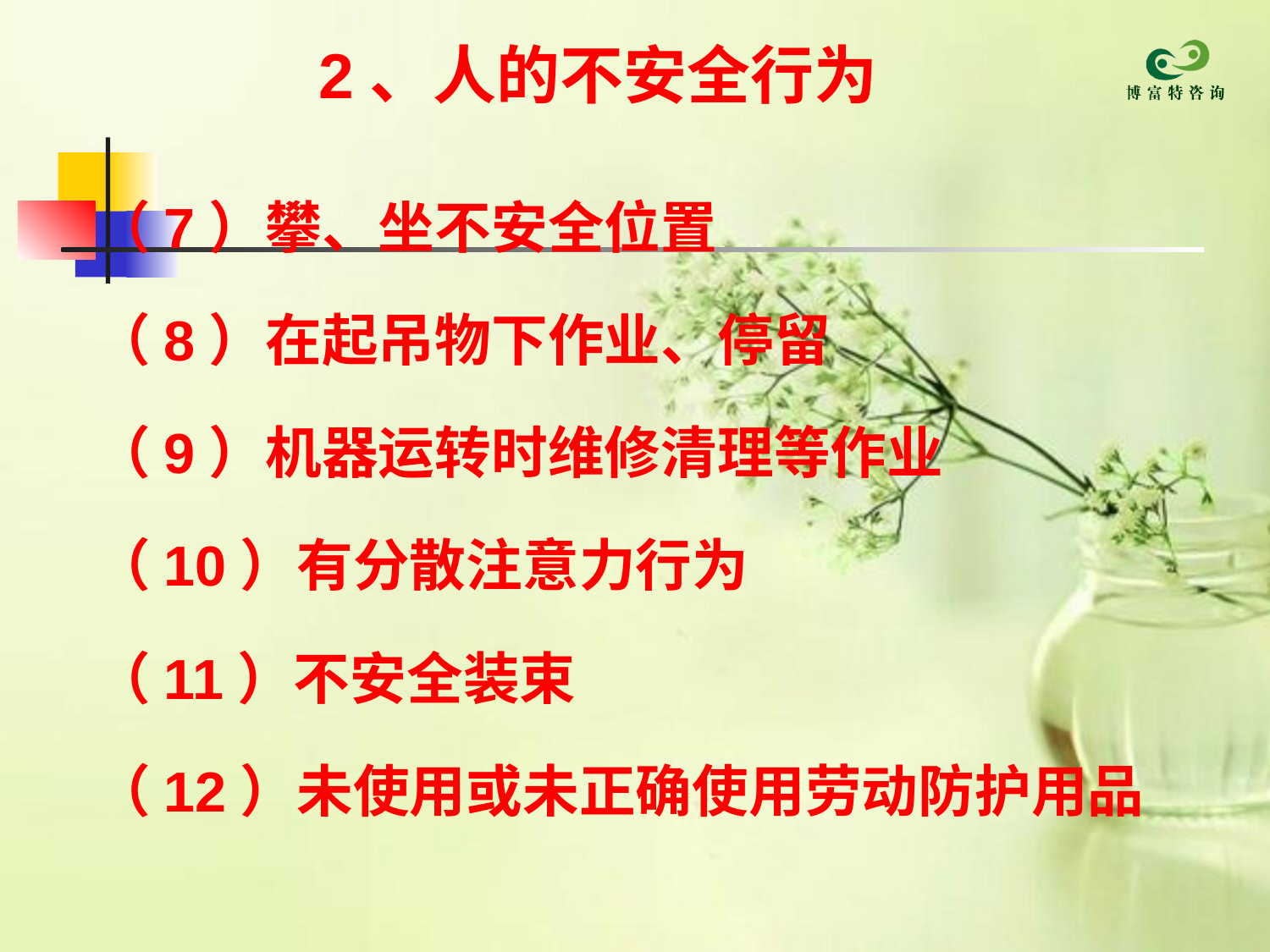

2、人的不安全行为
（7）攀、坐不安全位置
（8）在起吊物下作业、停留
（9）机器运转时维修清理等作业
（10）有分散注意力行为
（11）不安全装束
（12）未使用或未正确使用劳动防护用品